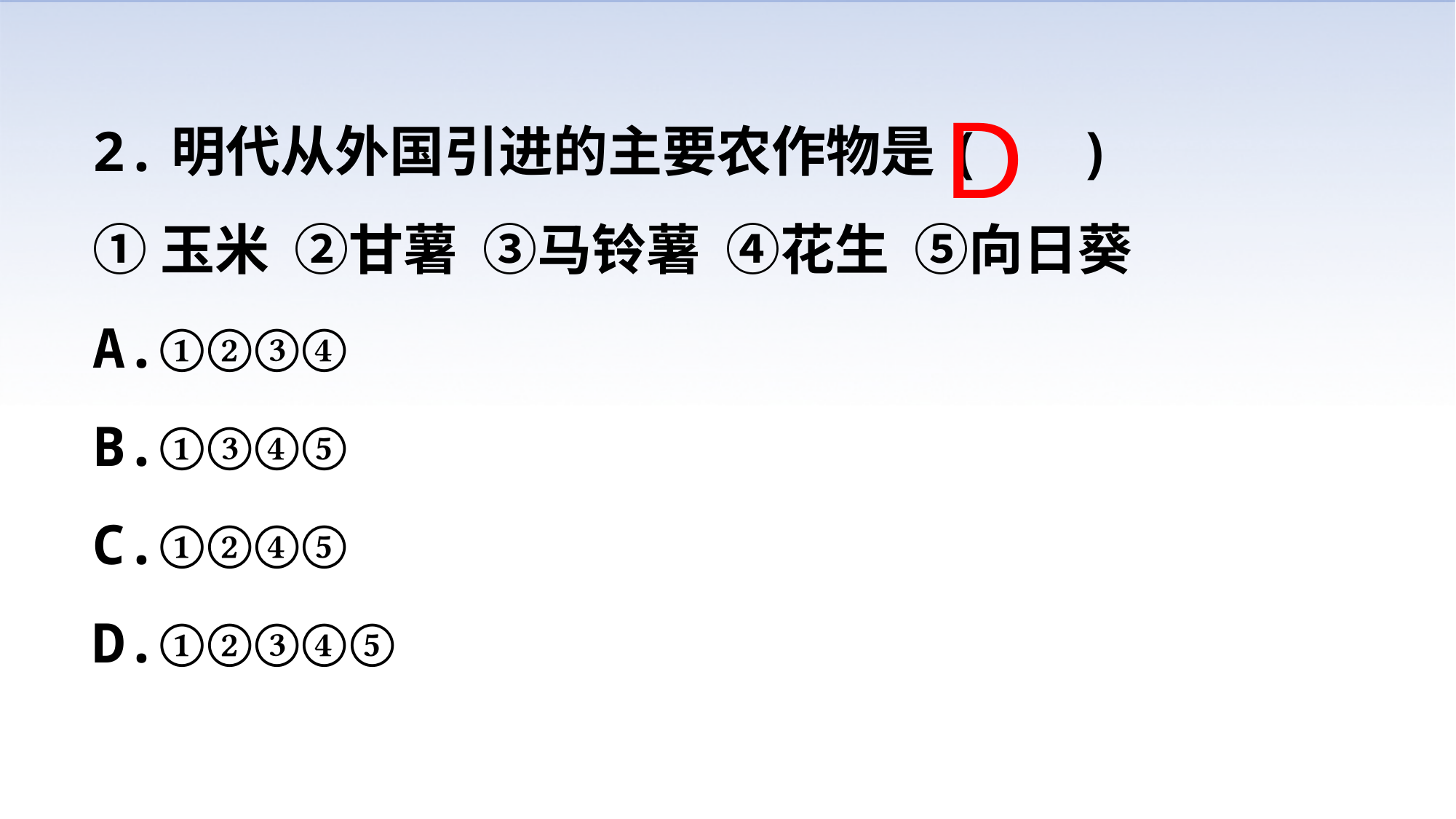

2.明代从外国引进的主要农作物是(   )
①玉米  ②甘薯  ③马铃薯  ④花生  ⑤向日葵
A.①②③④
B.①③④⑤
C.①②④⑤
D.①②③④⑤
D